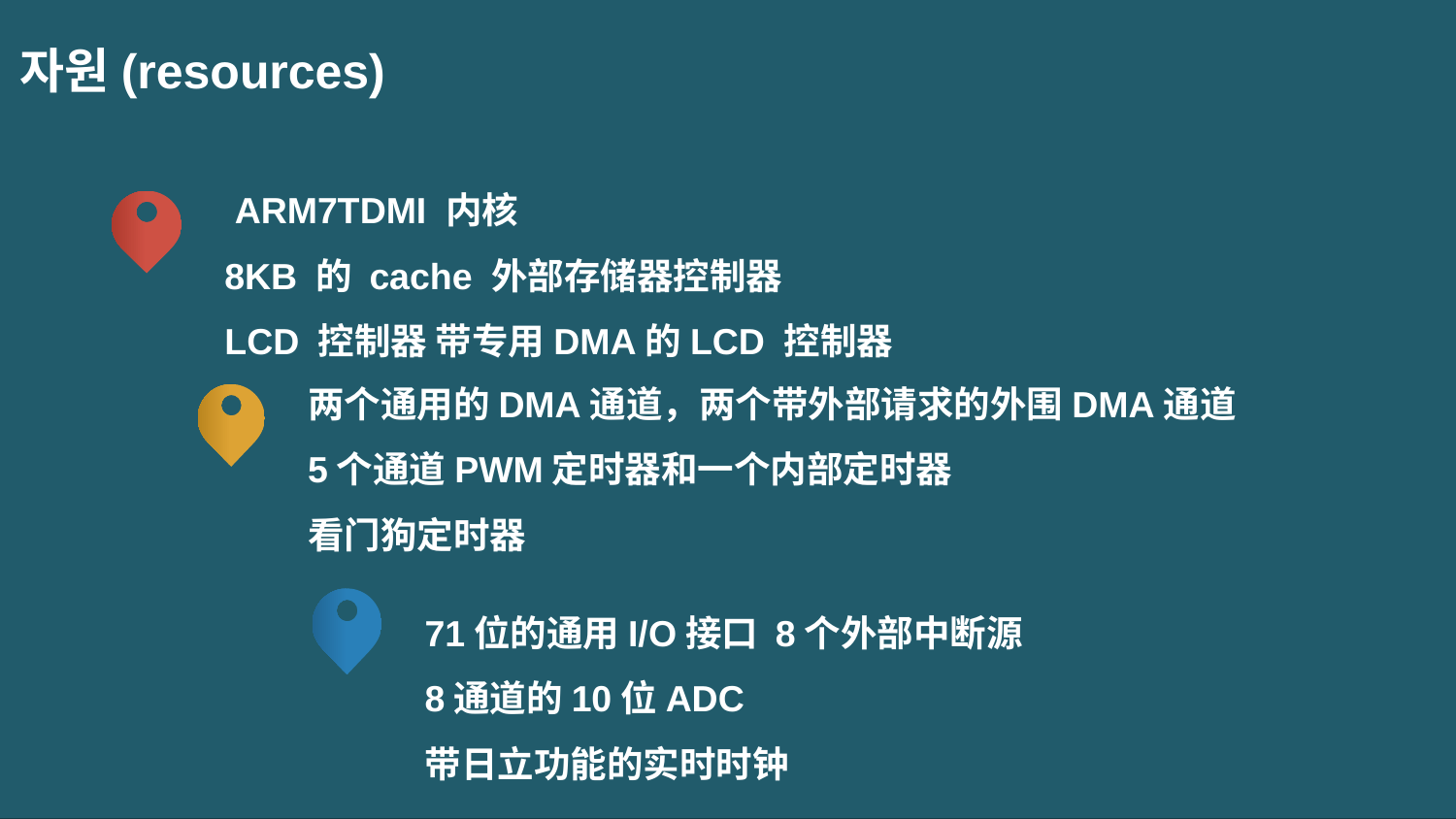

자원(resources)
 ARM7TDMI 内核
8KB 的 cache 外部存储器控制器
LCD 控制器 带专用DMA的LCD 控制器

两个通用的DMA通道，两个带外部请求的外围DMA通道
5个通道PWM定时器和一个内部定时器
看门狗定时器

71位的通用I/O接口 8个外部中断源
8通道的10位ADC
带日立功能的实时时钟